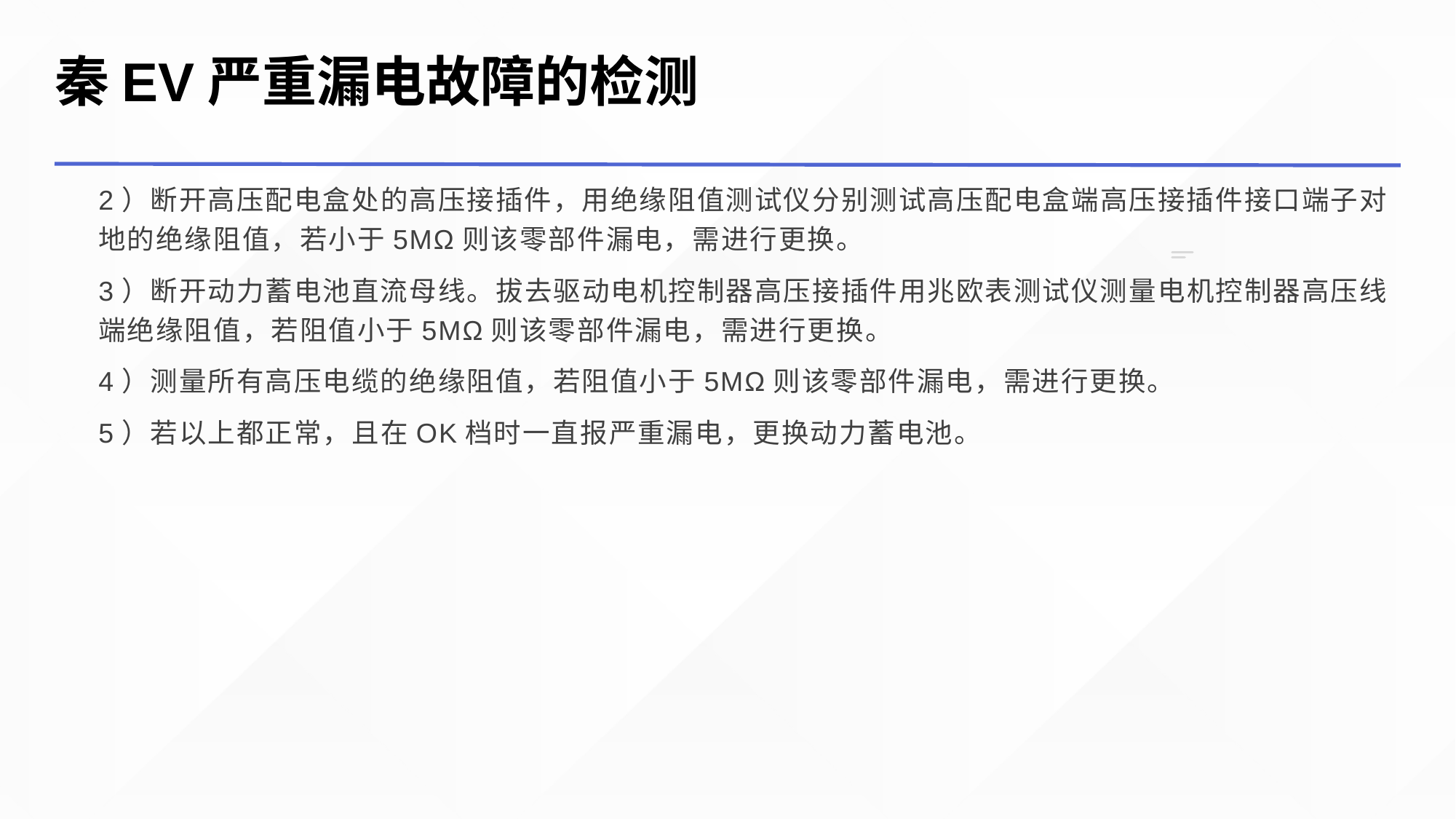

秦EV严重漏电故障的检测
2）断开高压配电盒处的高压接插件，用绝缘阻值测试仪分别测试高压配电盒端高压接插件接口端子对地的绝缘阻值，若小于5MΩ则该零部件漏电，需进行更换。
3）断开动力蓄电池直流母线。拔去驱动电机控制器高压接插件用兆欧表测试仪测量电机控制器高压线端绝缘阻值，若阻值小于5MΩ则该零部件漏电，需进行更换。
4）测量所有高压电缆的绝缘阻值，若阻值小于5MΩ则该零部件漏电，需进行更换。
5）若以上都正常，且在OK档时一直报严重漏电，更换动力蓄电池。